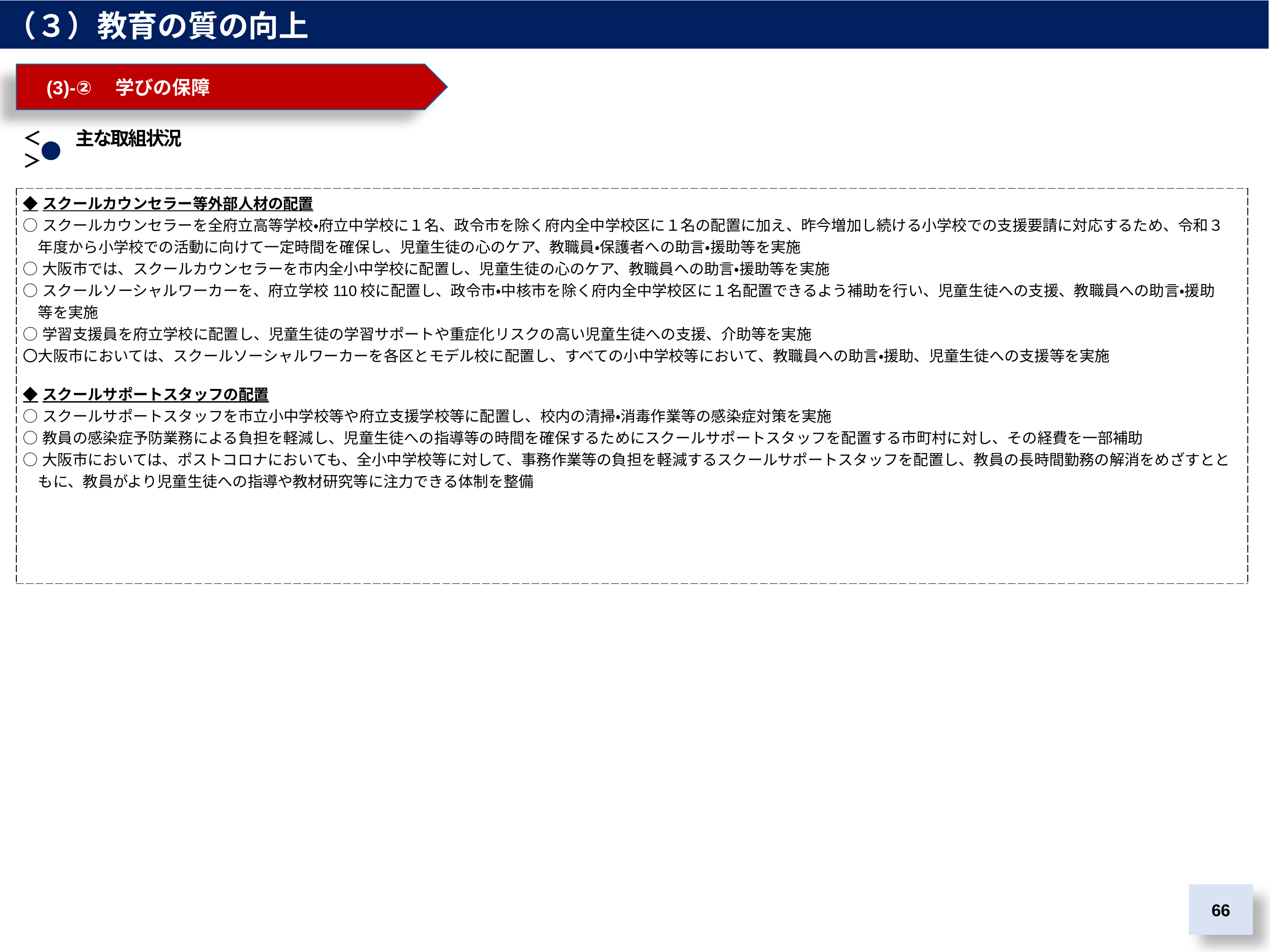

（３）教育の質の向上
　(3)-②　学びの保障
＜　　主な取組状況＞

| ◆スクールカウンセラー等外部人材の配置 ○スクールカウンセラーを全府立高等学校・府立中学校に１名、政令市を除く府内全中学校区に１名の配置に加え、昨今増加し続ける小学校での支援要請に対応するため、令和３ 　年度から小学校での活動に向けて一定時間を確保し、児童生徒の心のケア、教職員・保護者への助言・援助等を実施 ○大阪市では、スクールカウンセラーを市内全小中学校に配置し、児童生徒の心のケア、教職員への助言・援助等を実施 ○スクールソーシャルワーカーを、府立学校110校に配置し、政令市・中核市を除く府内全中学校区に１名配置できるよう補助を行い、児童生徒への支援、教職員への助言・援助 　等を実施 ○学習支援員を府立学校に配置し、児童生徒の学習サポートや重症化リスクの高い児童生徒への支援、介助等を実施 〇大阪市においては、スクールソーシャルワーカーを各区とモデル校に配置し、すべての小中学校等において、教職員への助言・援助、児童生徒への支援等を実施 ◆スクールサポートスタッフの配置 ○スクールサポートスタッフを市立小中学校等や府立支援学校等に配置し、校内の清掃・消毒作業等の感染症対策を実施 ○教員の感染症予防業務による負担を軽減し、児童生徒への指導等の時間を確保するためにスクールサポートスタッフを配置する市町村に対し、その経費を一部補助 ○大阪市においては、ポストコロナにおいても、全小中学校等に対して、事務作業等の負担を軽減するスクールサポートスタッフを配置し、教員の長時間勤務の解消をめざすとと 　もに、教員がより児童生徒への指導や教材研究等に注力できる体制を整備 |
| --- |
66